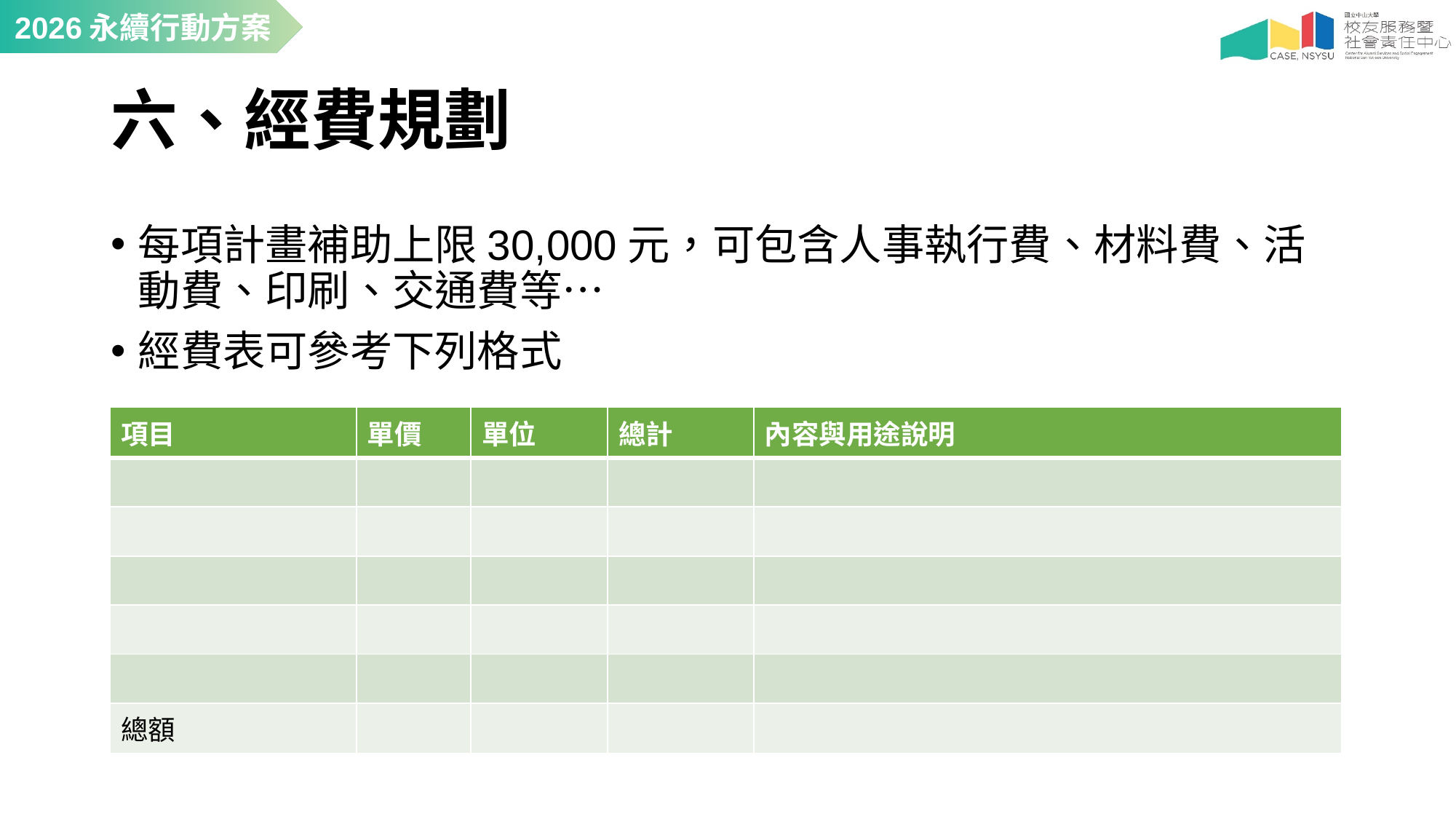

# 六、經費規劃
每項計畫補助上限30,000元，可包含人事執行費、材料費、活動費、印刷、交通費等…
經費表可參考下列格式

| 項目 | 單價 | 單位 | 總計 | 內容與用途說明 |
| --- | --- | --- | --- | --- |
|  |  |  |  |  |
|  |  |  |  |  |
|  |  |  |  |  |
|  |  |  |  |  |
|  |  |  |  |  |
| 總額 |  |  |  |  |